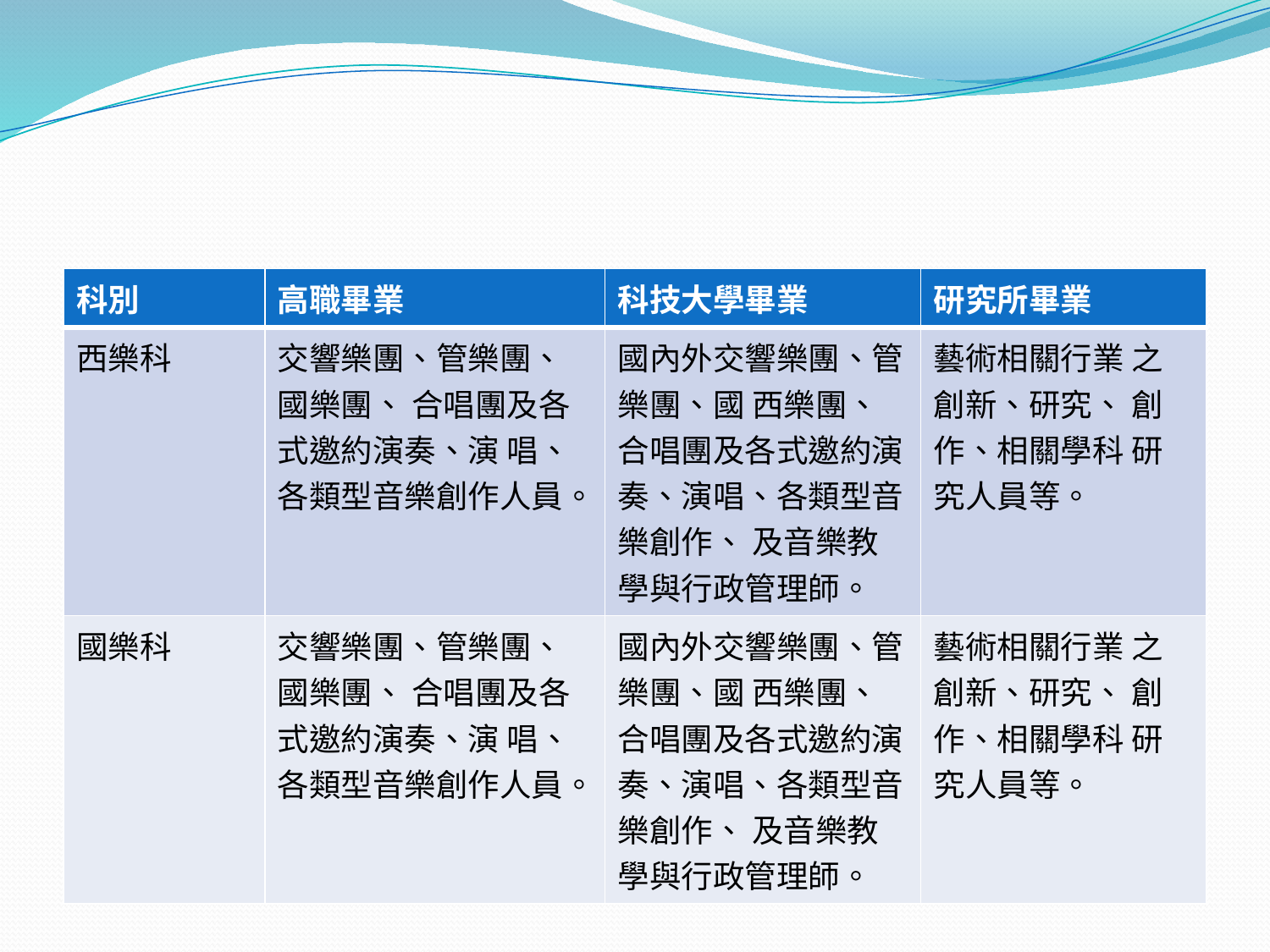

#
| 科別 | 高職畢業 | 科技大學畢業 | 研究所畢業 |
| --- | --- | --- | --- |
| 西樂科 | 交響樂團、管樂團、國樂團、 合唱團及各式邀約演奏、演 唱、各類型音樂創作人員。 | 國內外交響樂團、管樂團、國 西樂團、合唱團及各式邀約演 奏、演唱、各類型音樂創作、 及音樂教學與行政管理師。 | 藝術相關行業 之創新、研究、 創作、相關學科 研究人員等。 |
| 國樂科 | 交響樂團、管樂團、國樂團、 合唱團及各式邀約演奏、演 唱、各類型音樂創作人員。 | 國內外交響樂團、管樂團、國 西樂團、合唱團及各式邀約演 奏、演唱、各類型音樂創作、 及音樂教學與行政管理師。 | 藝術相關行業 之創新、研究、 創作、相關學科 研究人員等。 |